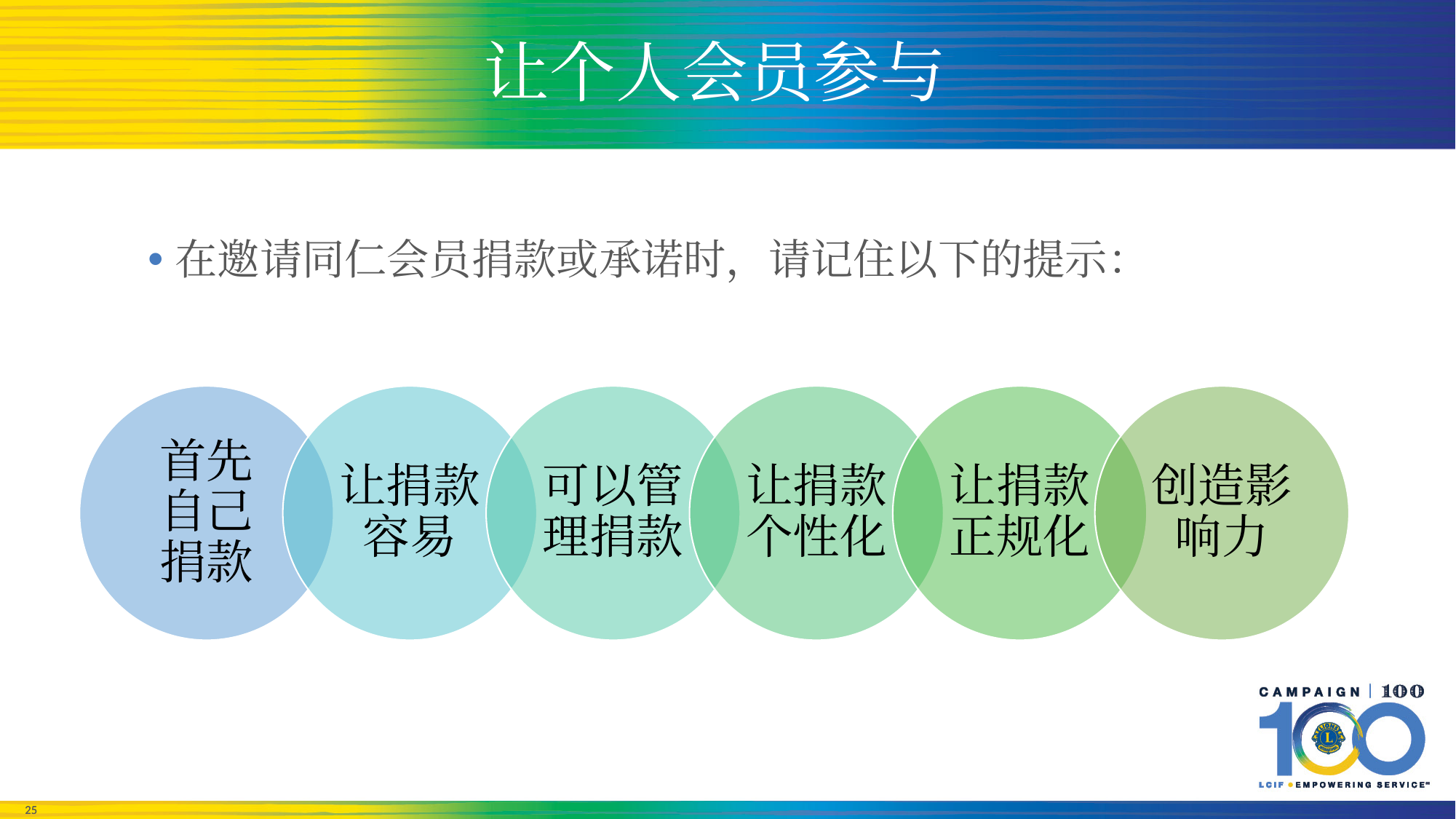

# 让个人会员参与
在邀请同仁会员捐款或承诺时，请记住以下的提示：

首先
自己
捐款
让捐款容易
可以管理捐款
让捐款个性化
让捐款正规化
创造影响力